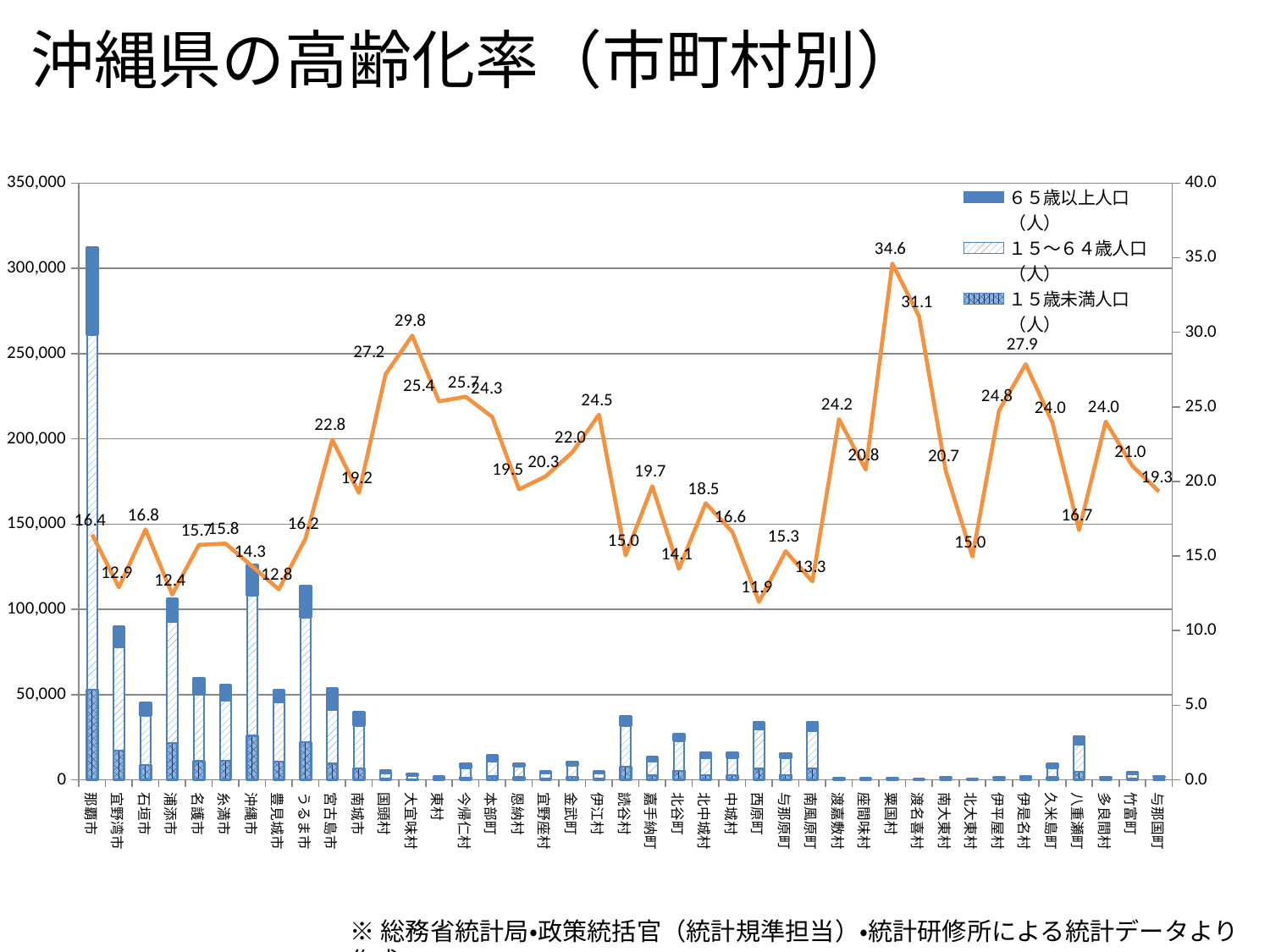

沖縄県の高齢化率（市町村別）

[unsupported chart]

※総務省統計局・政策統括官（統計規準担当）・統計研修所による統計データより作成